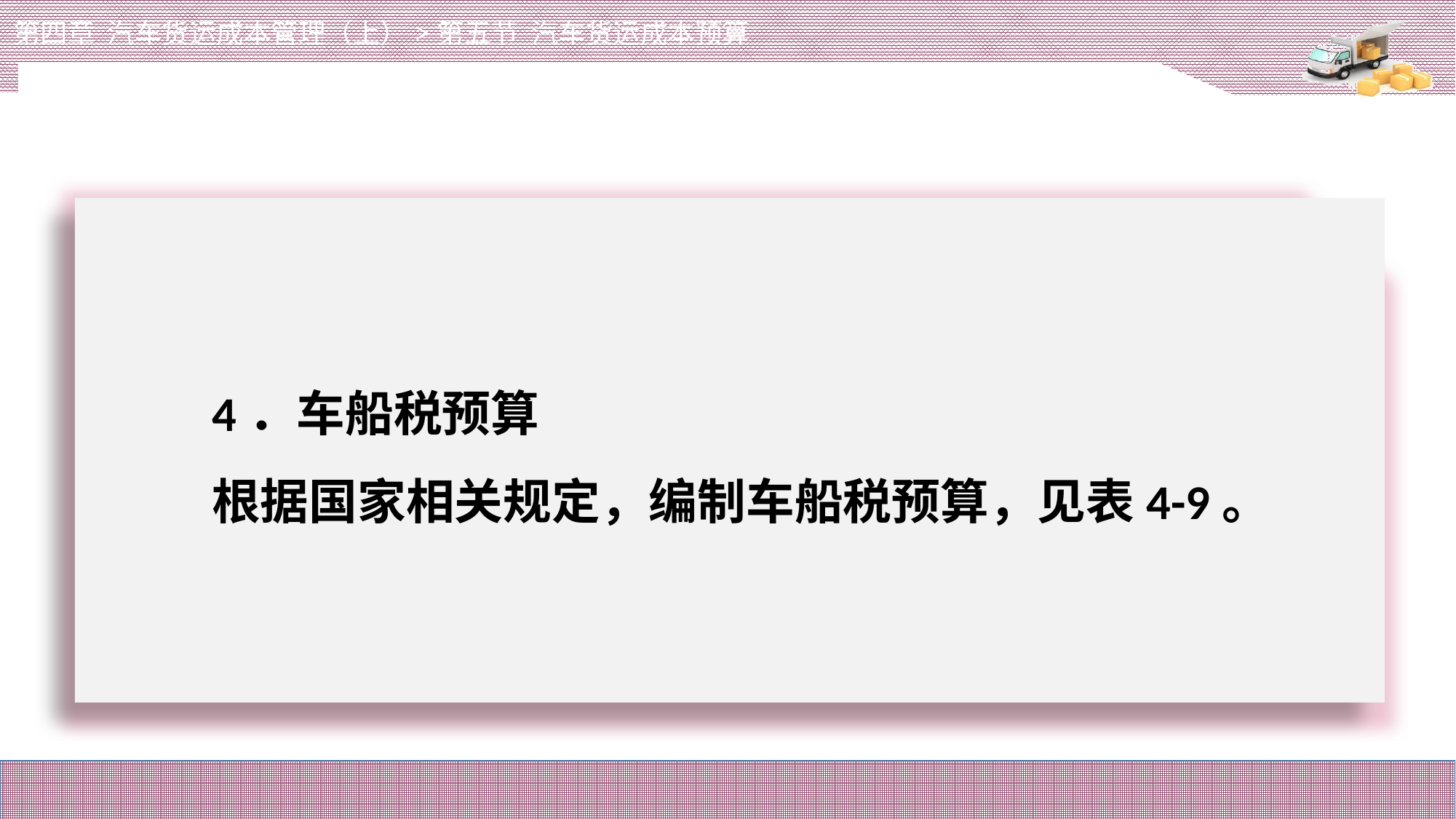

第四章  汽车货运成本管理（上）>第五节  汽车货运成本预算
# 4．车船税预算
根据国家相关规定，编制车船税预算，见表4-9。